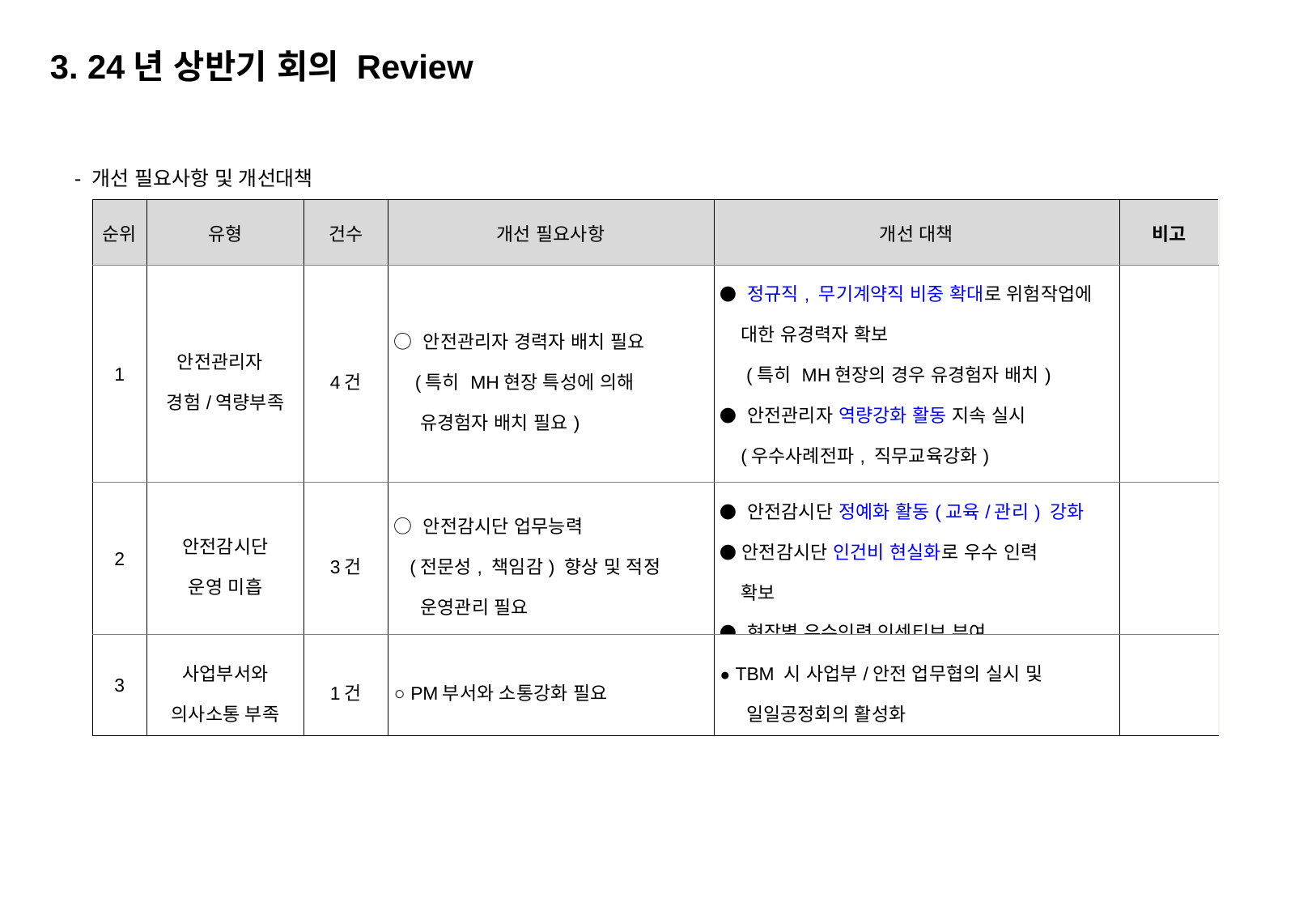

3. 24년 상반기 회의 Review
    - 개선 필요사항 및 개선대책
| 순위 | 유형 | 건수 | 개선 필요사항 | 개선 대책 | 비고 |
| --- | --- | --- | --- | --- | --- |
| 1 | 안전관리자 경험/역량부족 | 4건 | ○ 안전관리자 경력자 배치 필요 (특히 MH현장 특성에 의해 유경험자 배치 필요) | ● 정규직, 무기계약직 비중 확대로 위험작업에 대한 유경력자 확보 (특히 MH현장의 경우 유경험자 배치) ● 안전관리자 역량강화 활동 지속 실시 (우수사례전파, 직무교육강화) ● 본사 지도지원/TF점검 강화 |  |
| 2 | 안전감시단 운영 미흡 | 3건 | ○ 안전감시단 업무능력 (전문성, 책임감) 향상 및 적정 운영관리 필요 | ● 안전감시단 정예화 활동(교육/관리) 강화 ● 안전감시단 인건비 현실화로 우수 인력 확보 ● 현장별 우수인력 인센티브 부여 |  |
| 3 | 사업부서와 의사소통 부족 | 1건 | ○ PM부서와 소통강화 필요 | ● TBM 시 사업부/안전 업무협의 실시 및 일일공정회의 활성화 |  |